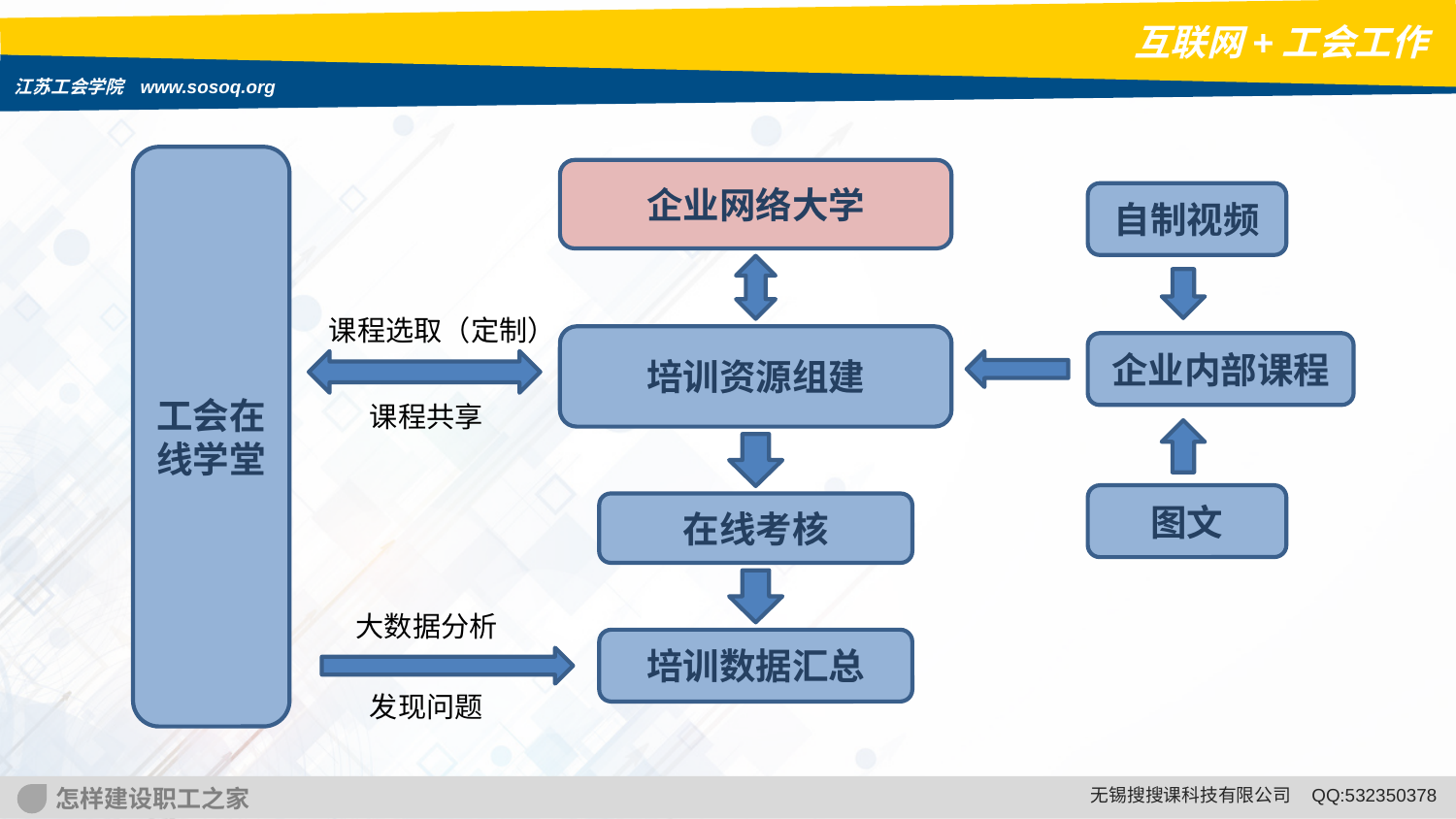

工会在线学堂
企业网络大学
自制视频

课程选取（定制）
培训资源组建
企业内部课程

课程共享

图文
在线考核

大数据分析
培训数据汇总

发现问题
怎样建设职工之家